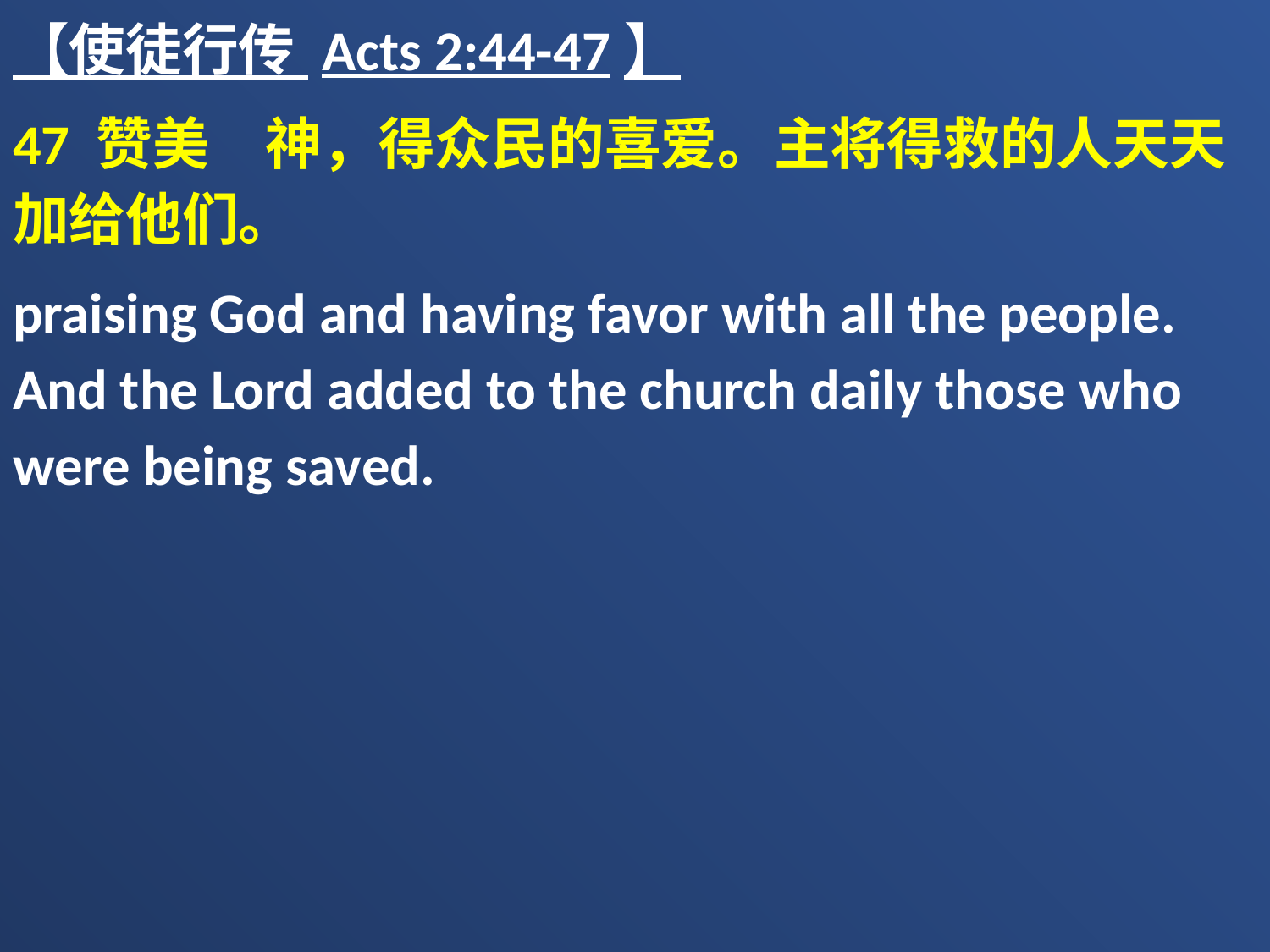

【使徒行传 Acts 2:44-47】
47 赞美　神，得众民的喜爱。主将得救的人天天加给他们。
praising God and having favor with all the people. And the Lord added to the church daily those who were being saved.